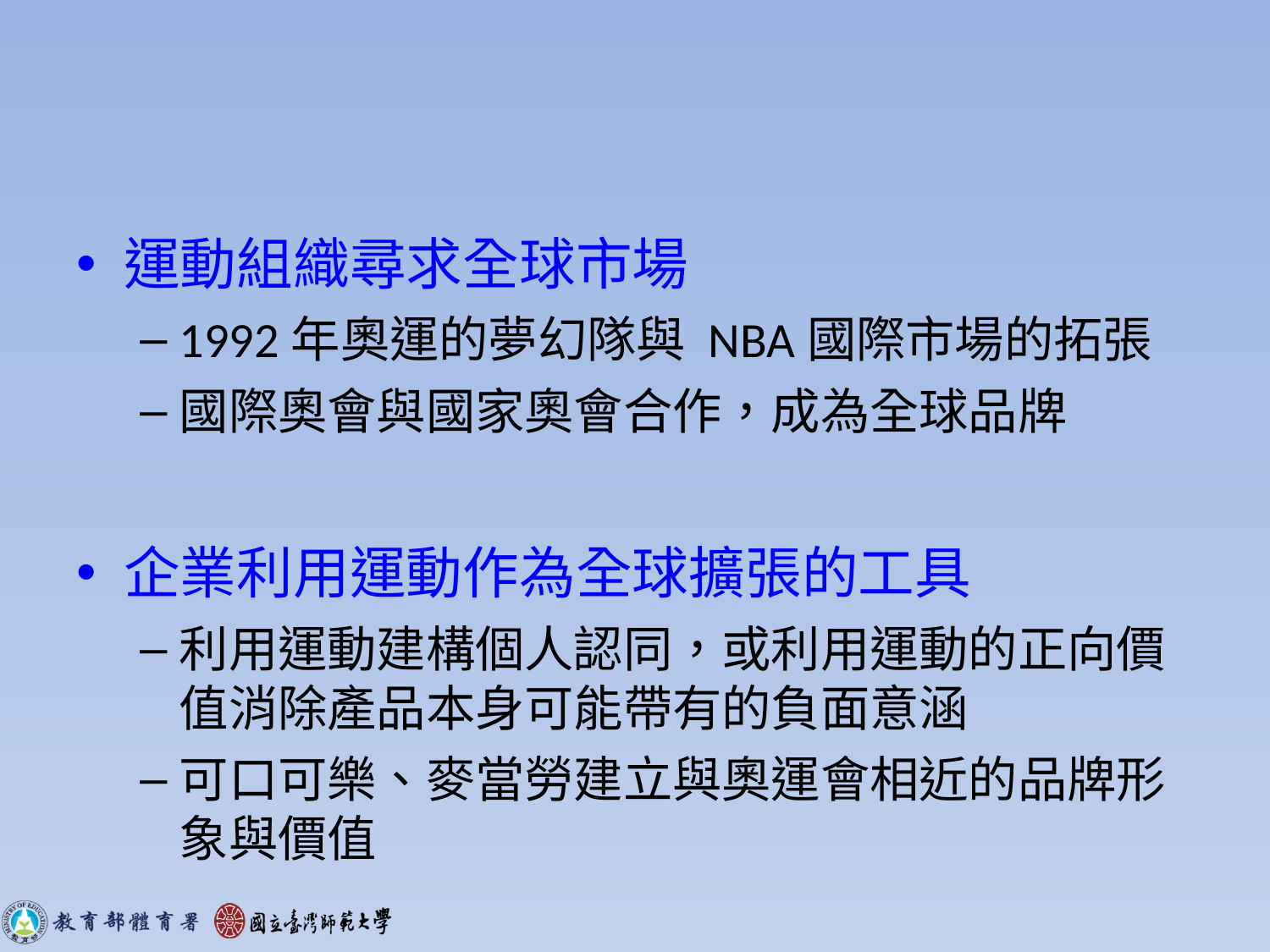

#
運動組織尋求全球市場
1992年奧運的夢幻隊與 NBA國際市場的拓張
國際奧會與國家奧會合作，成為全球品牌

企業利用運動作為全球擴張的工具
利用運動建構個人認同，或利用運動的正向價值消除產品本身可能帶有的負面意涵
可口可樂、麥當勞建立與奧運會相近的品牌形象與價值